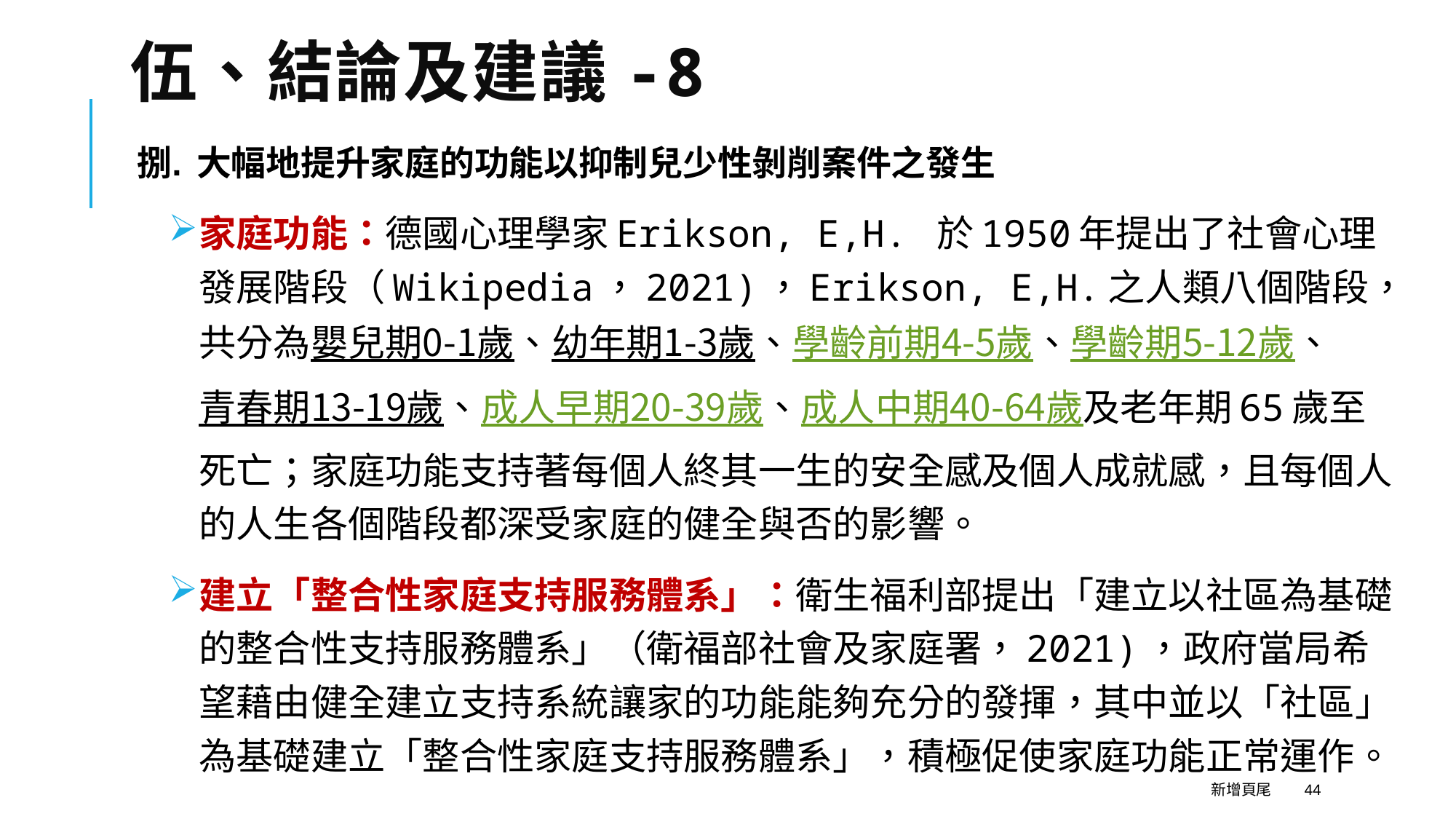

# 伍、結論及建議-8
大幅地提升家庭的功能以抑制兒少性剝削案件之發生
家庭功能：德國心理學家Erikson, E,H. 於1950年提出了社會心理發展階段（Wikipedia，2021)，Erikson, E,H.之人類八個階段，共分為嬰兒期0-1歲、幼年期1-3歲、學齡前期4-5歲、學齡期5-12歲、青春期13-19歲、成人早期20-39歲、成人中期40-64歲及老年期65歲至死亡；家庭功能支持著每個人終其一生的安全感及個人成就感，且每個人的人生各個階段都深受家庭的健全與否的影響。
建立「整合性家庭支持服務體系」：衛生福利部提出「建立以社區為基礎的整合性支持服務體系」（衛福部社會及家庭署，2021)，政府當局希望藉由健全建立支持系統讓家的功能能夠充分的發揮，其中並以「社區」為基礎建立「整合性家庭支持服務體系」，積極促使家庭功能正常運作。

新增頁尾
44